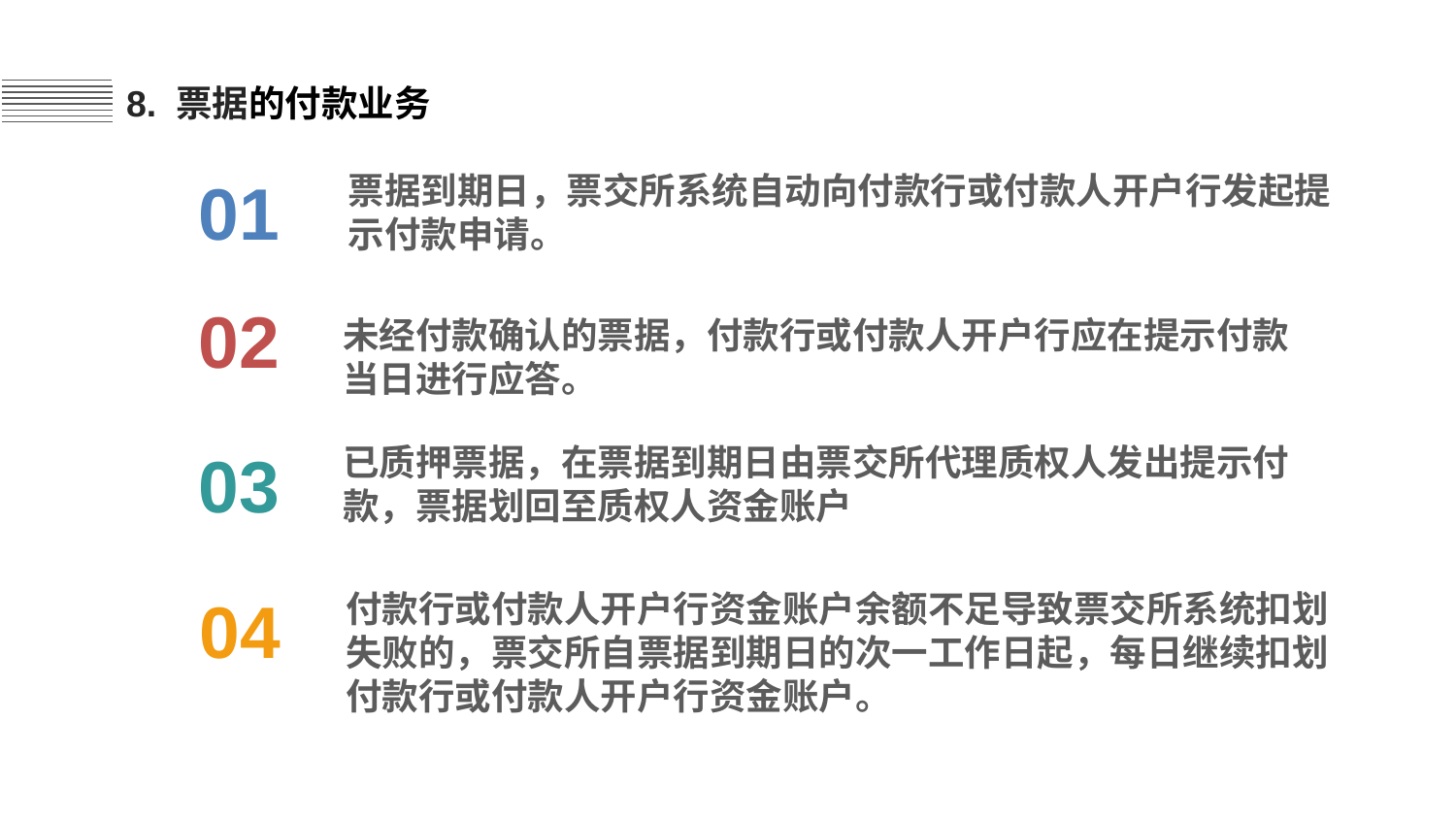

8. 票据的付款业务
01
票据到期日，票交所系统自动向付款行或付款人开户行发起提示付款申请。
02
未经付款确认的票据，付款行或付款人开户行应在提示付款当日进行应答。

已质押票据，在票据到期日由票交所代理质权人发出提示付款，票据划回至质权人资金账户

03
付款行或付款人开户行资金账户余额不足导致票交所系统扣划失败的，票交所自票据到期日的次一工作日起，每日继续扣划付款行或付款人开户行资金账户。
04